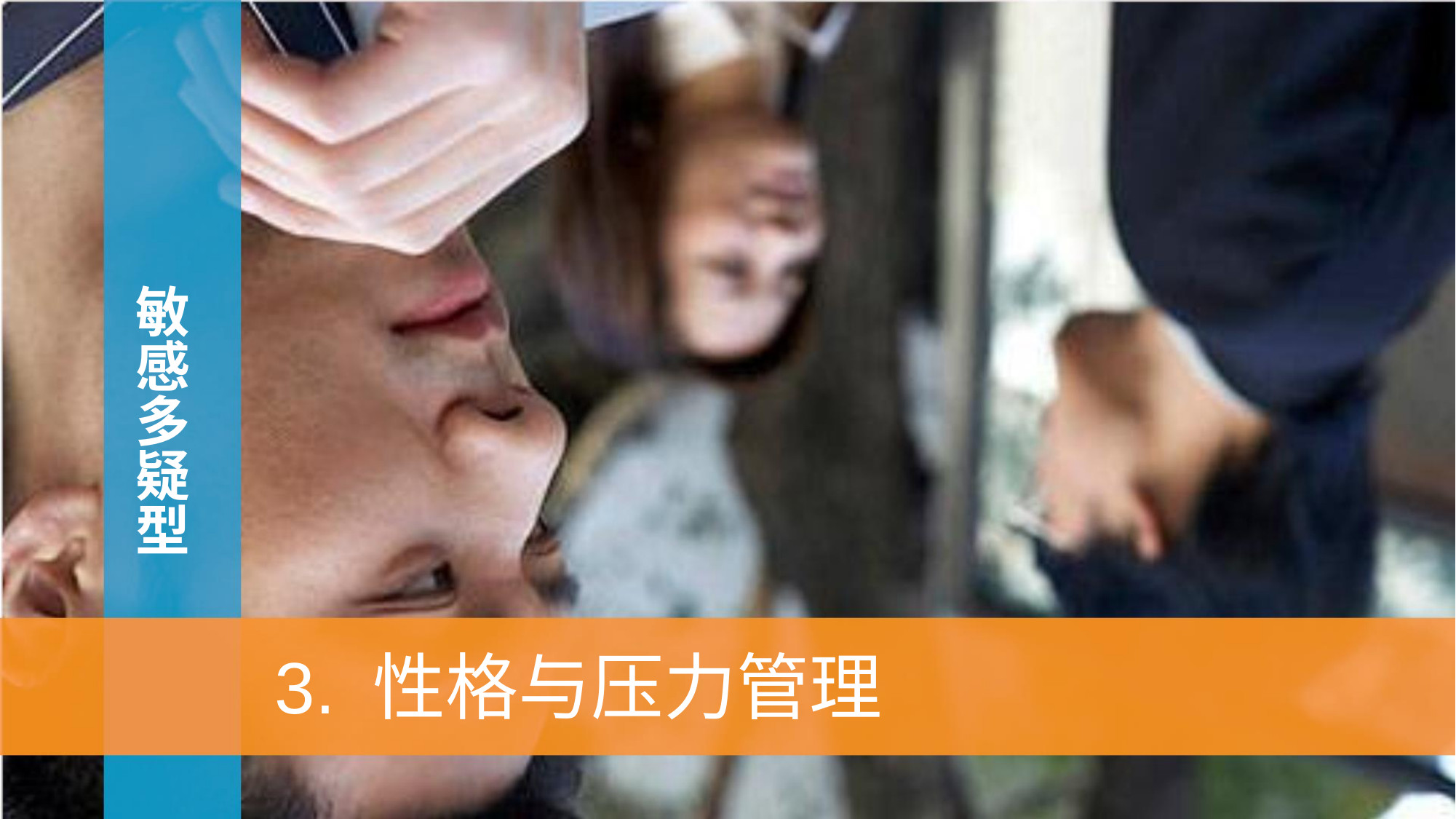

敏
感
多
疑
型
3. 性格与压力管理